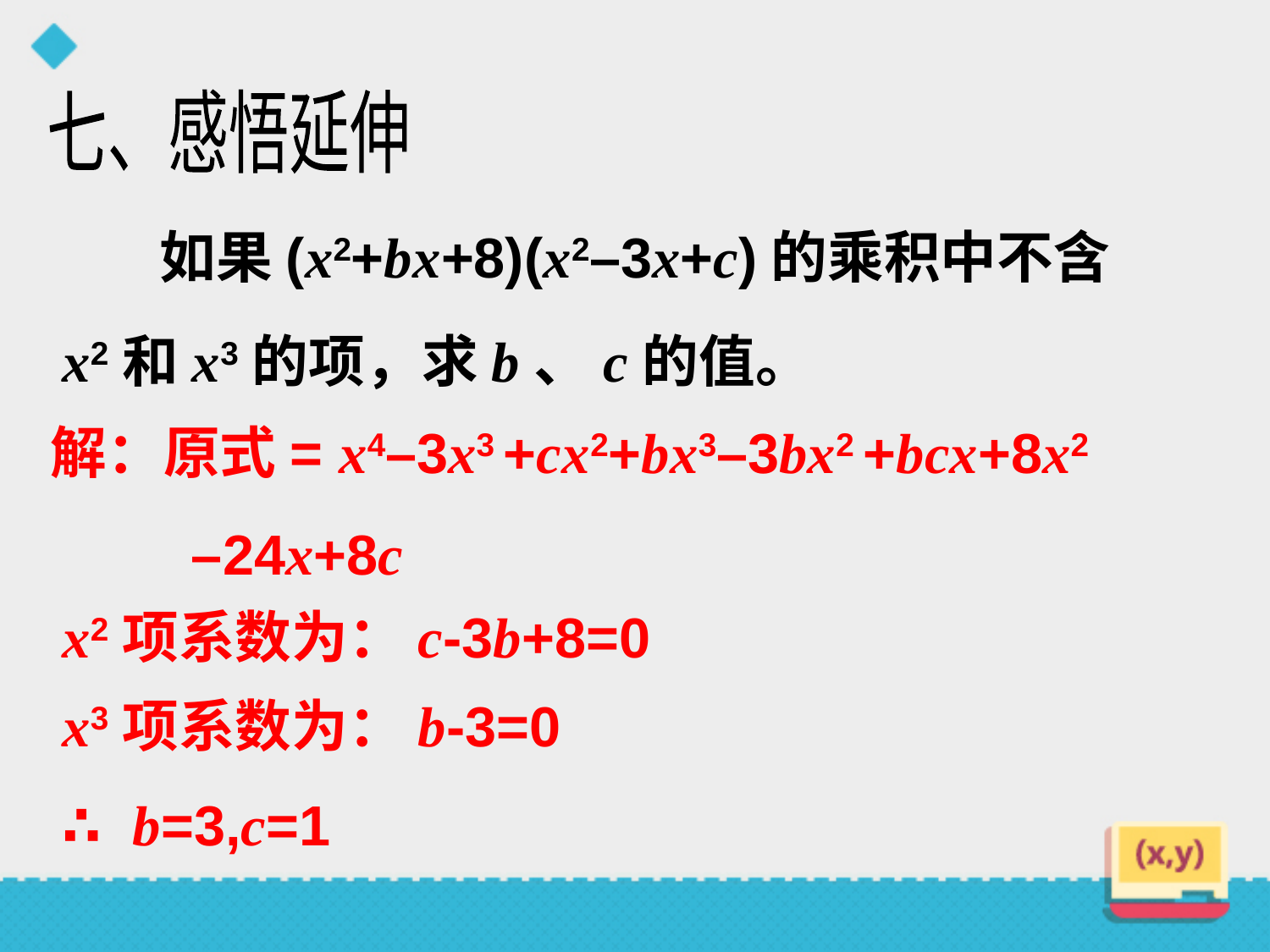

七、感悟延伸
     如果(x2+bx+8)(x2–3x+c)的乘积中不含x2和x3的项，求b、c的值。
解：原式= x4–3x3 +cx2+bx3–3bx2 +bcx+8x2
         –24x+8c
x2项系数为：c-3b+8=0
x3项系数为：b-3=0
∴  b=3,c=1